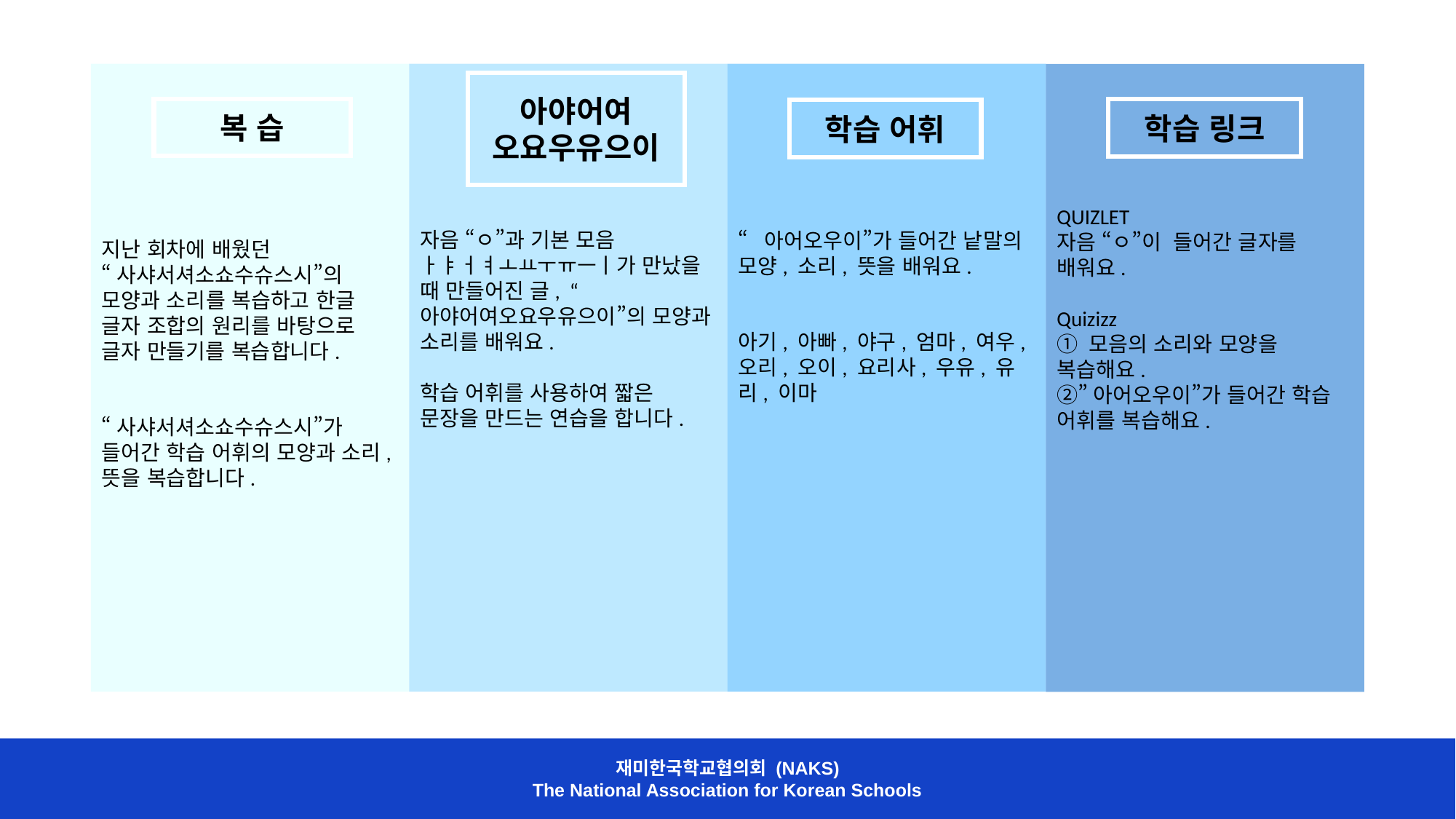

지난 회차에 배웠던
“사샤서셔소쇼수슈스시”의 모양과 소리를 복습하고 한글 글자 조합의 원리를 바탕으로 글자 만들기를 복습합니다.

“사샤서셔소쇼수슈스시”가 들어간 학습 어휘의 모양과 소리, 뜻을 복습합니다.

자음 “ㅇ”과 기본 모음 ㅏㅑㅓㅕㅗㅛㅜㅠㅡㅣ가 만났을 때 만들어진 글,  “아야어여오요우유으이”의 모양과 소리를 배워요.

학습 어휘를 사용하여 짧은 문장을 만드는 연습을 합니다.

“아어오우이”가 들어간 낱말의 모양, 소리, 뜻을 배워요.

아기, 아빠, 야구, 엄마, 여우, 오리, 오이, 요리사, 우유, 유리, 이마

찾

QUIZLET
자음 “ㅇ”이  들어간 글자를 배워요.

Quizizz
① 모음의 소리와 모양을 복습해요.
②”아어오우이”가 들어간 학습 어휘를 복습해요.

아야어여
오요우유으이

복 습
학습 링크
학습 어휘
재미한국학교협의회 (NAKS)
The National Association for Korean Schools